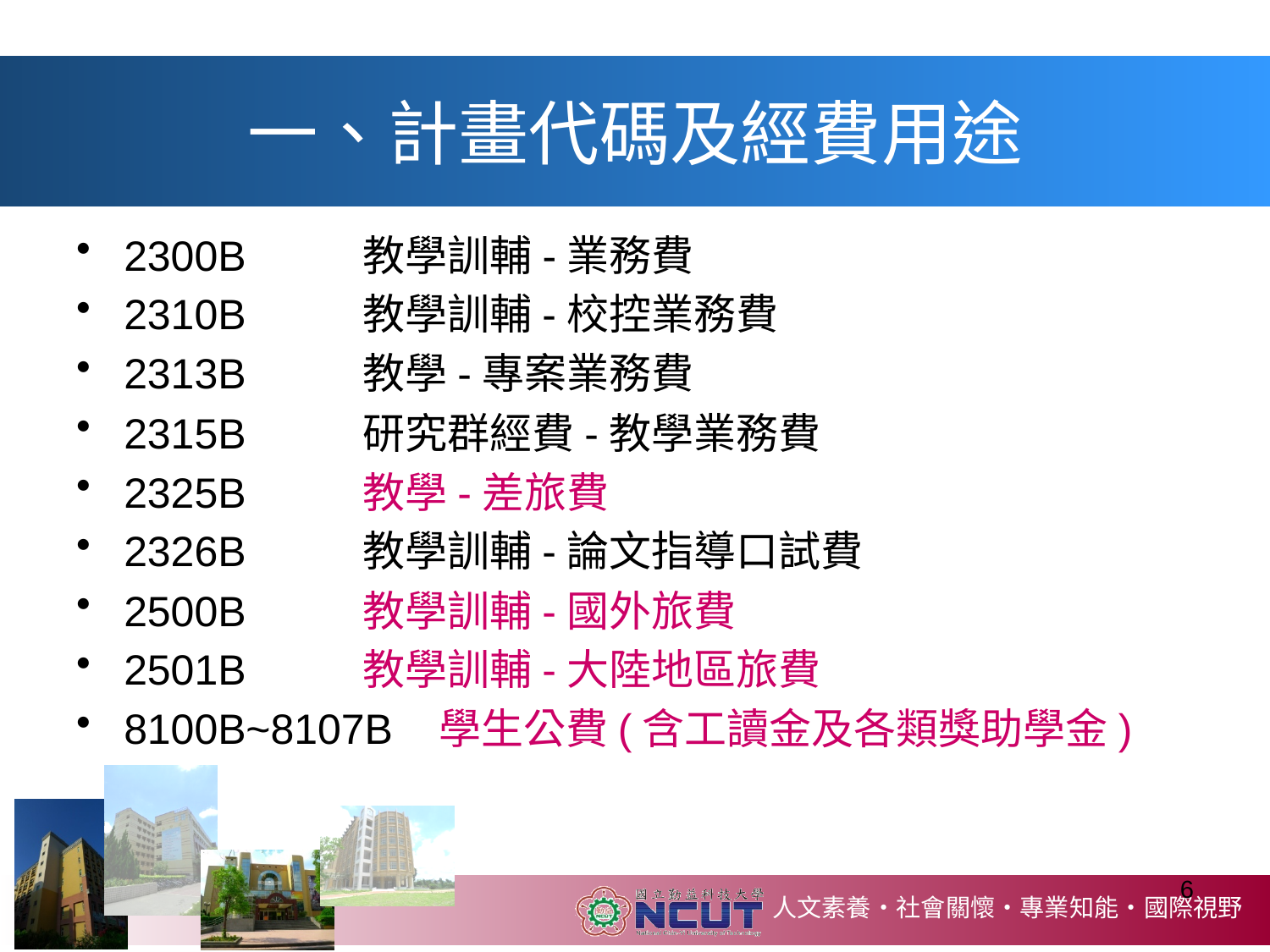

# 一、計畫代碼及經費用途
2300B         教學訓輔-業務費
2310B         教學訓輔-校控業務費
2313B         教學-專案業務費
2315B         研究群經費-教學業務費
2325B         教學-差旅費
2326B         教學訓輔-論文指導口試費
2500B         教學訓輔-國外旅費
2501B         教學訓輔-大陸地區旅費
8100B~8107B   學生公費(含工讀金及各類獎助學金)

6